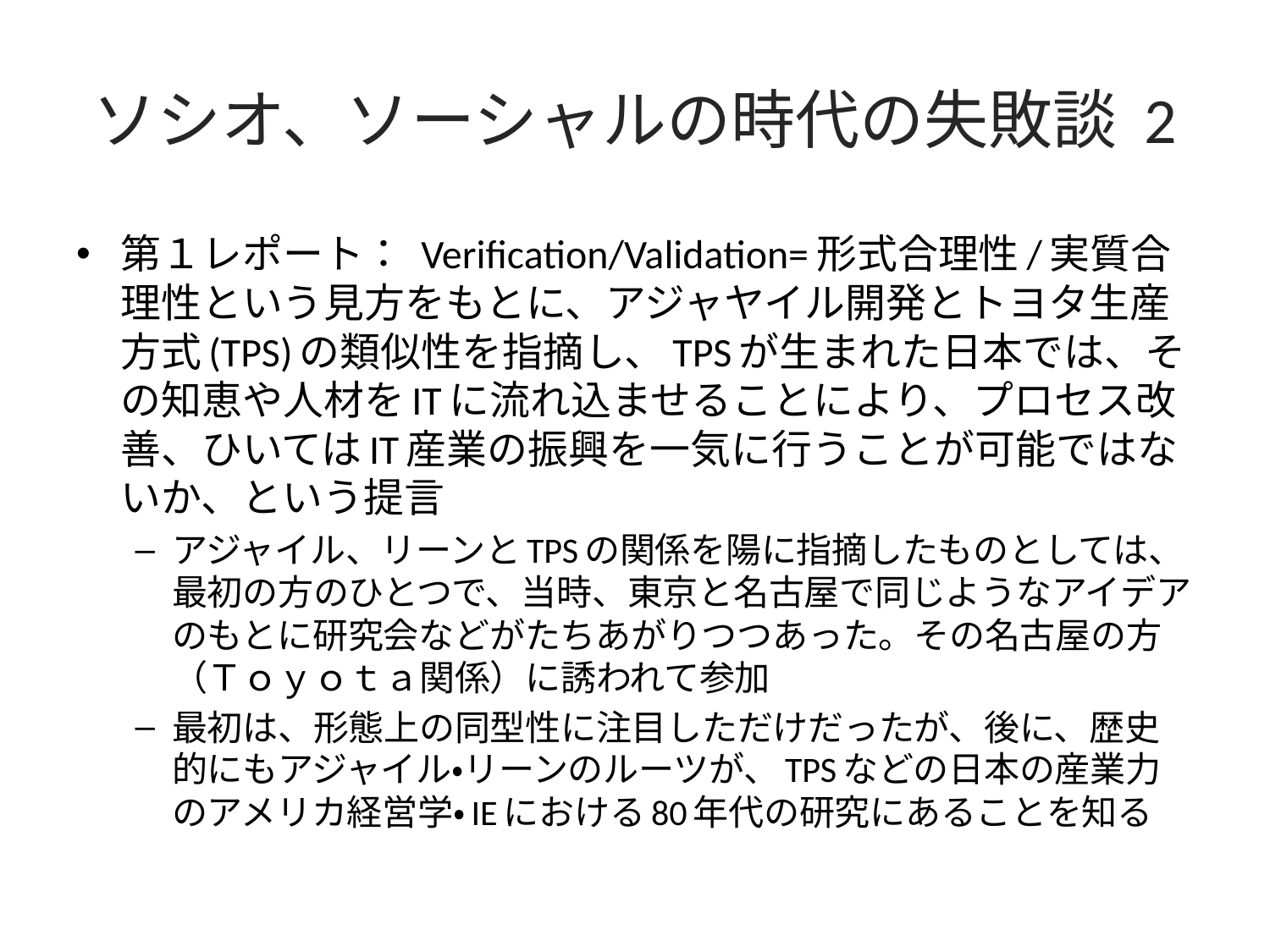

# ソシオ、ソーシャルの時代の失敗談 2
第１レポート： Verification/Validation=形式合理性/実質合理性という見方をもとに、アジャヤイル開発とトヨタ生産方式(TPS)の類似性を指摘し、TPSが生まれた日本では、その知恵や人材をITに流れ込ませることにより、プロセス改善、ひいてはIT産業の振興を一気に行うことが可能ではないか、という提言
アジャイル、リーンとTPSの関係を陽に指摘したものとしては、最初の方のひとつで、当時、東京と名古屋で同じようなアイデアのもとに研究会などがたちあがりつつあった。その名古屋の方（Ｔｏｙｏｔａ関係）に誘われて参加
最初は、形態上の同型性に注目しただけだったが、後に、歴史的にもアジャイル・リーンのルーツが、TPSなどの日本の産業力のアメリカ経営学・IEにおける80年代の研究にあることを知る